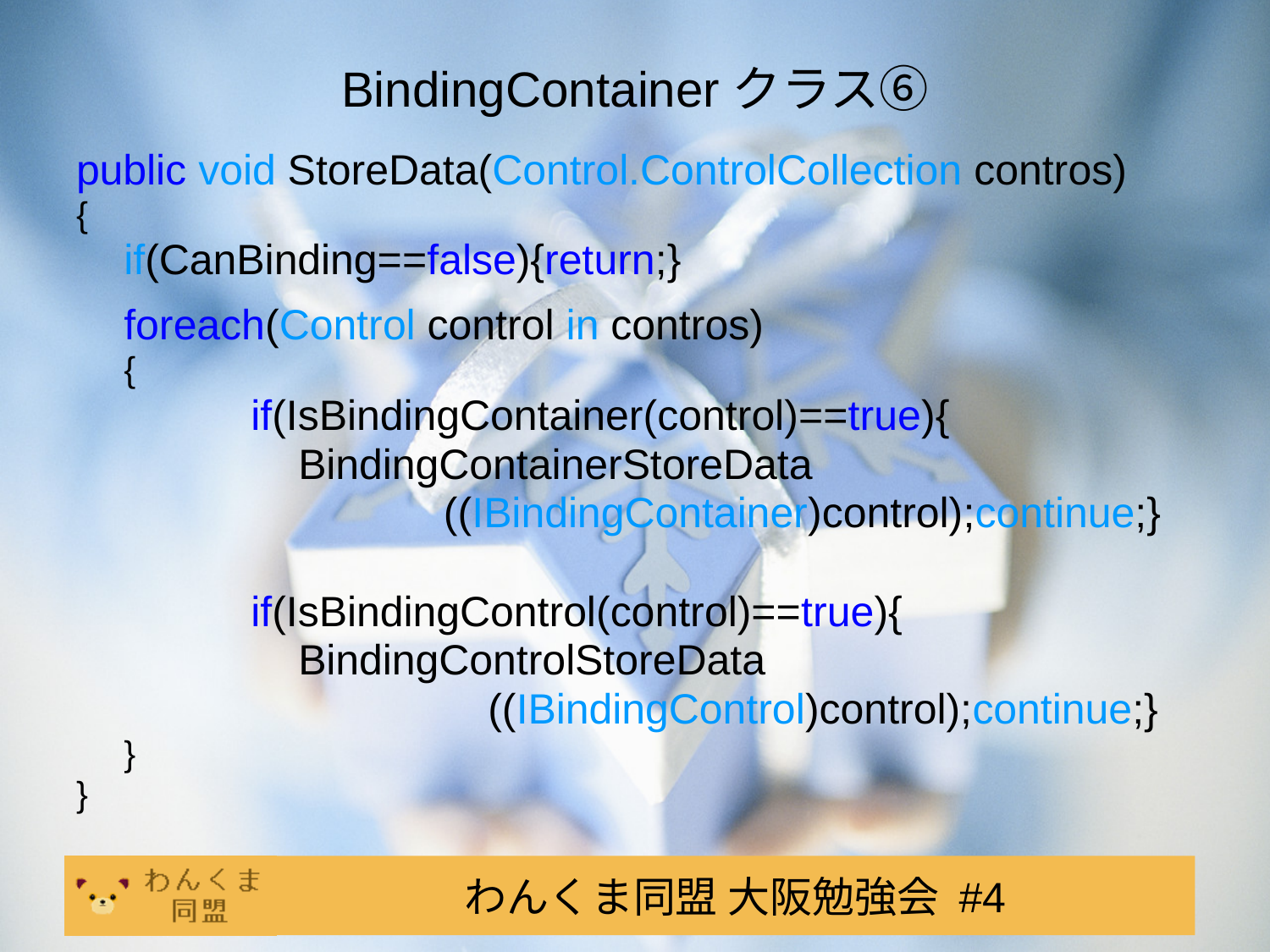

# BindingContainerクラス⑥
public void StoreData(Control.ControlCollection contros)
{
	if(CanBinding==false){return;}

	foreach(Control control in contros)
	{
		if(IsBindingContainer(control)==true){
		    BindingContainerStoreData
                               ((IBindingContainer)control);continue;}

		if(IsBindingControl(control)==true){
		    BindingControlStoreData
		                    ((IBindingControl)control);continue;}
	}
}